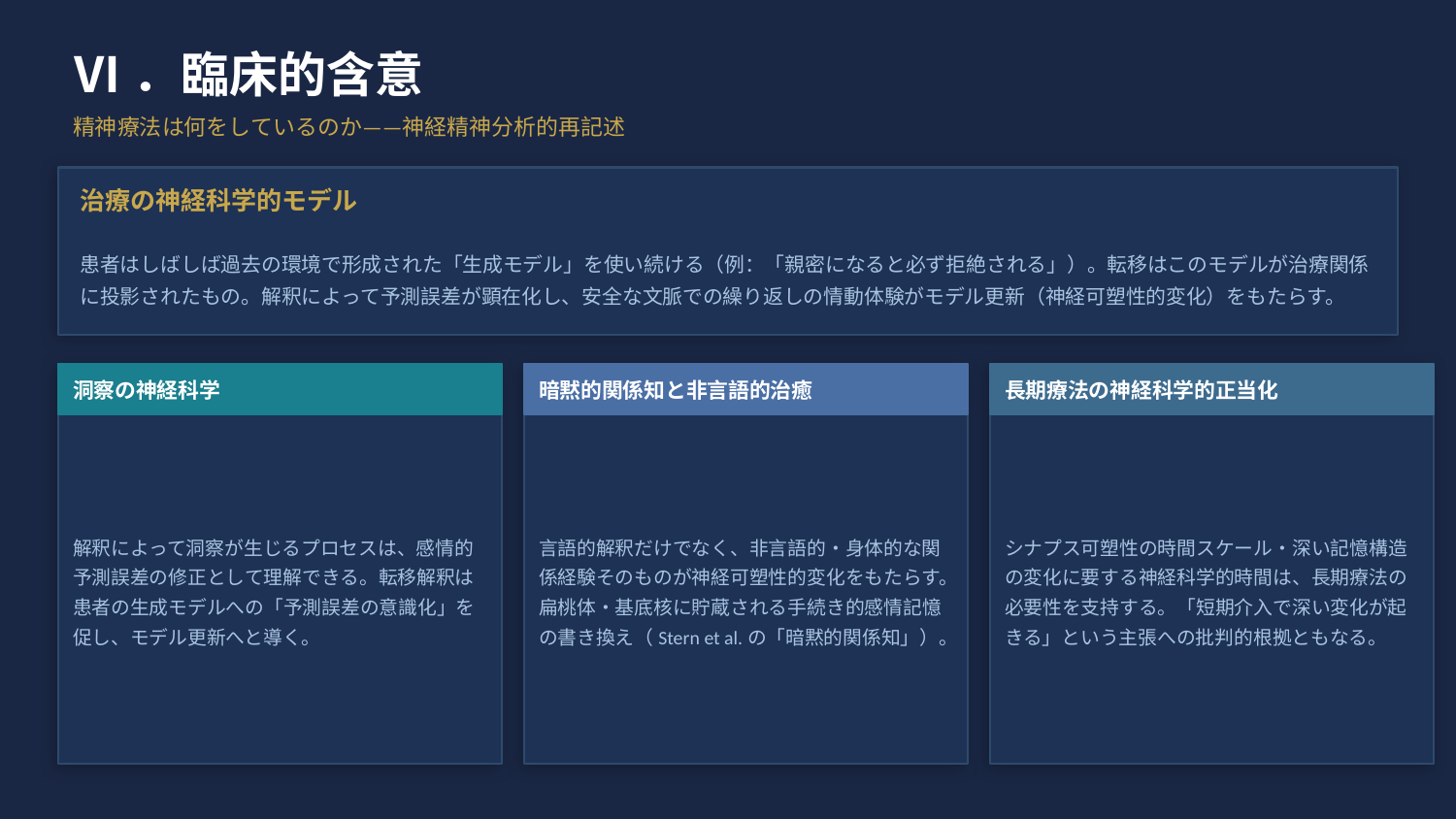

Ⅵ．臨床的含意
精神療法は何をしているのか——神経精神分析的再記述

治療の神経科学的モデル
患者はしばしば過去の環境で形成された「生成モデル」を使い続ける（例：「親密になると必ず拒絶される」）。転移はこのモデルが治療関係に投影されたもの。解釈によって予測誤差が顕在化し、安全な文脈での繰り返しの情動体験がモデル更新（神経可塑性的変化）をもたらす。

洞察の神経科学
暗黙的関係知と非言語的治癒
長期療法の神経科学的正当化
解釈によって洞察が生じるプロセスは、感情的予測誤差の修正として理解できる。転移解釈は患者の生成モデルへの「予測誤差の意識化」を促し、モデル更新へと導く。
言語的解釈だけでなく、非言語的・身体的な関係経験そのものが神経可塑性的変化をもたらす。扁桃体・基底核に貯蔵される手続き的感情記憶の書き換え（Stern et al.の「暗黙的関係知」）。
シナプス可塑性の時間スケール・深い記憶構造の変化に要する神経科学的時間は、長期療法の必要性を支持する。「短期介入で深い変化が起きる」という主張への批判的根拠ともなる。